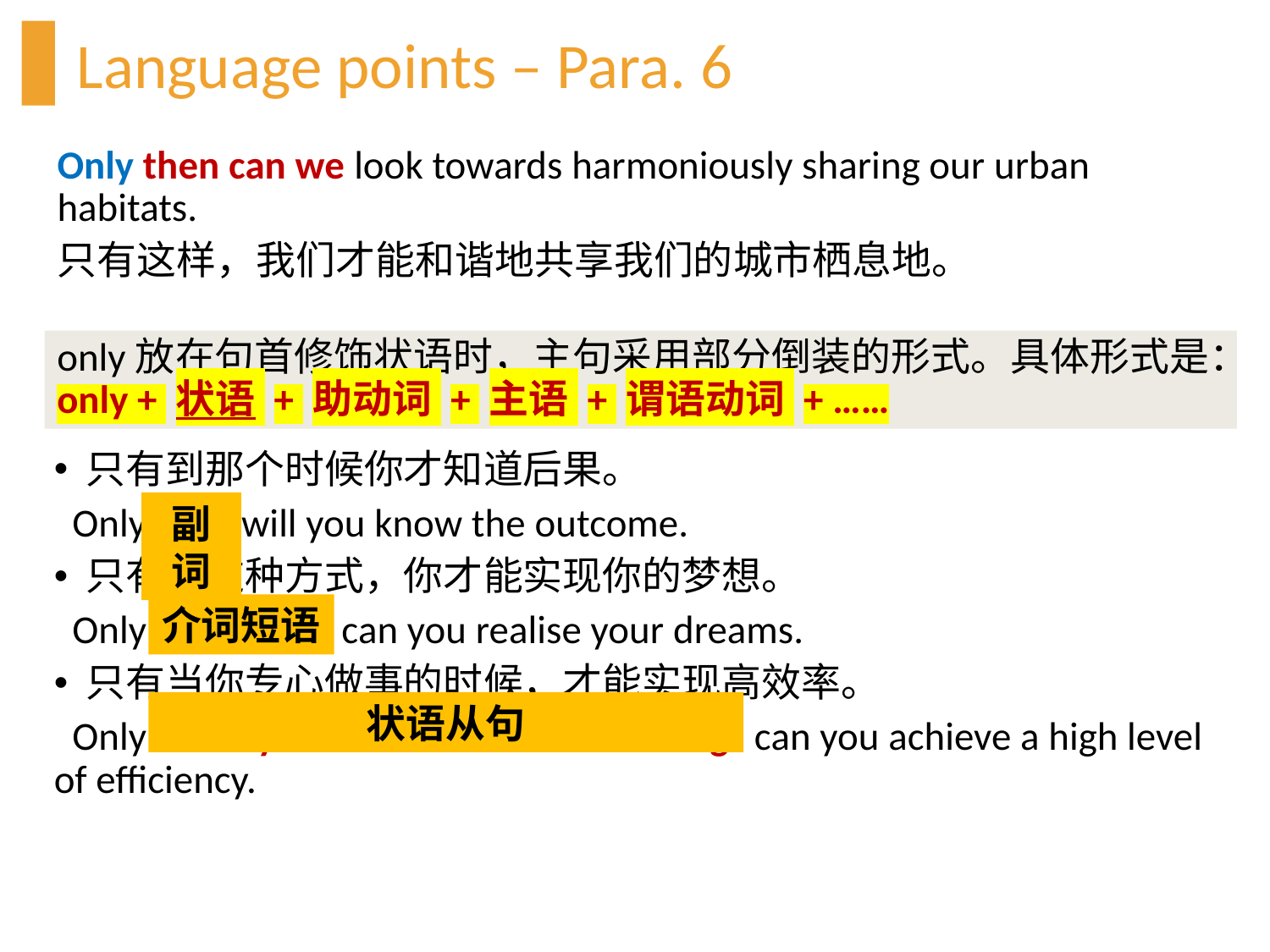

# Language points – Para. 6
Only then can we look towards harmoniously sharing our urban habitats.
只有这样，我们才能和谐地共享我们的城市栖息地。

only放在句首修饰状语时，主句采用部分倒装的形式。具体形式是：only + 状语 + 助动词 + 主语 + 谓语动词 + ……
只有到那个时候你才知道后果。
  Only then will you know the outcome.
只有用这种方式，你才能实现你的梦想。
  Only in this way can you realise your dreams.
只有当你专心做事的时候，才能实现高效率。
  Only when you are focused on the things can you achieve a high level of efficiency.
副词
介词短语
状语从句